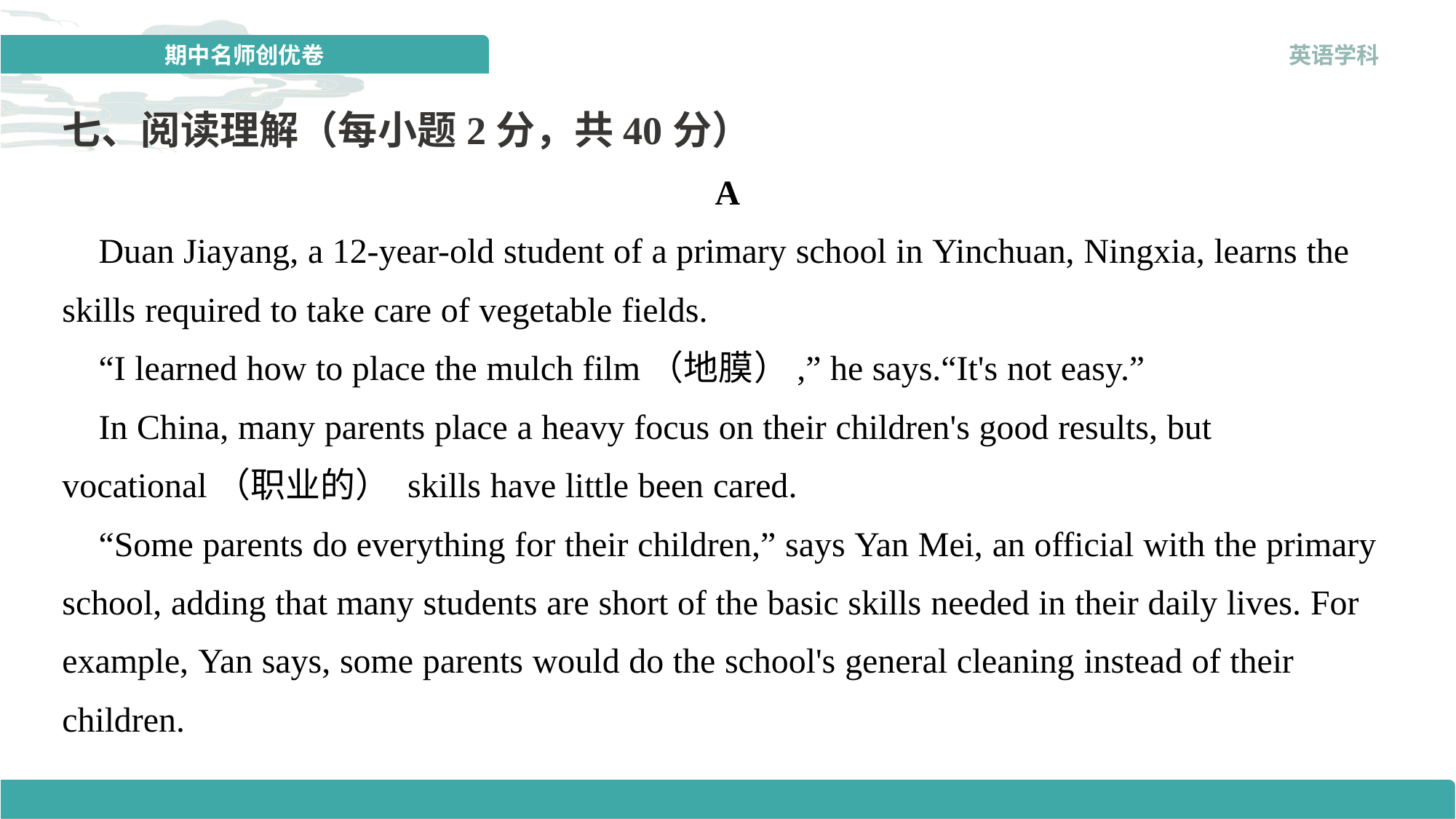

七、阅读理解（每小题2分，共40分）
A
    Duan Jiayang, a 12-year-old student of a primary school in Yinchuan, Ningxia, learns the skills required to take care of vegetable fields.
    “I learned how to place the mulch film（地膜）,” he says.“It's not easy.”
    In China, many parents place a heavy focus on their children's good results, but vocational（职业的） skills have little been cared.
    “Some parents do everything for their children,” says Yan Mei, an official with the primary school, adding that many students are short of the basic skills needed in their daily lives. For example, Yan says, some parents would do the school's general cleaning instead of their children.